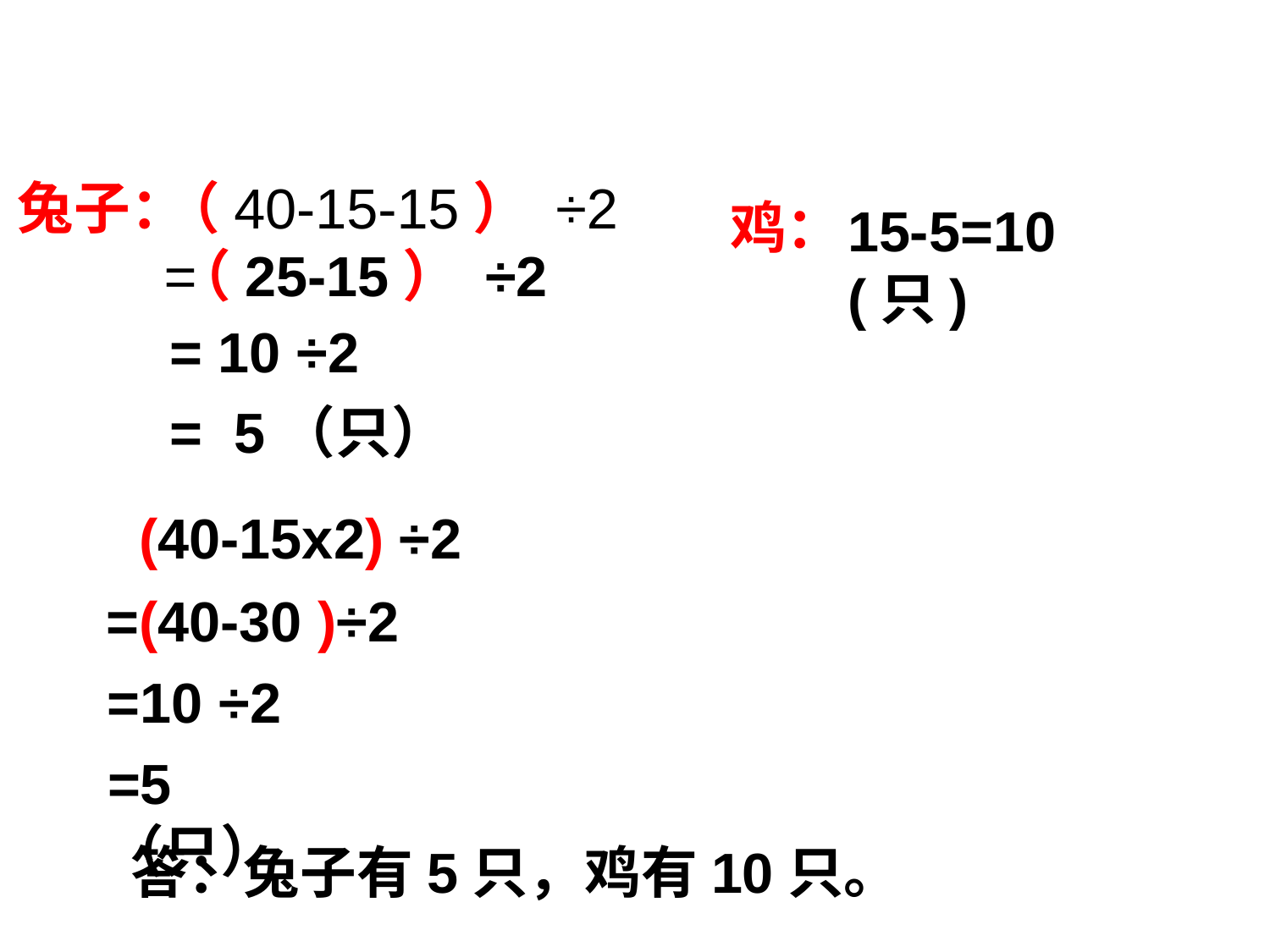

兔子：
（40-15-15） ÷2
=

（25-15） ÷2
鸡：
15-5=10(只)
= 10 ÷2
=  5（只）
(40-15x2) ÷2
=(40-30 )÷2
=10 ÷2
=5（只）
答：兔子有5只，鸡有10只。